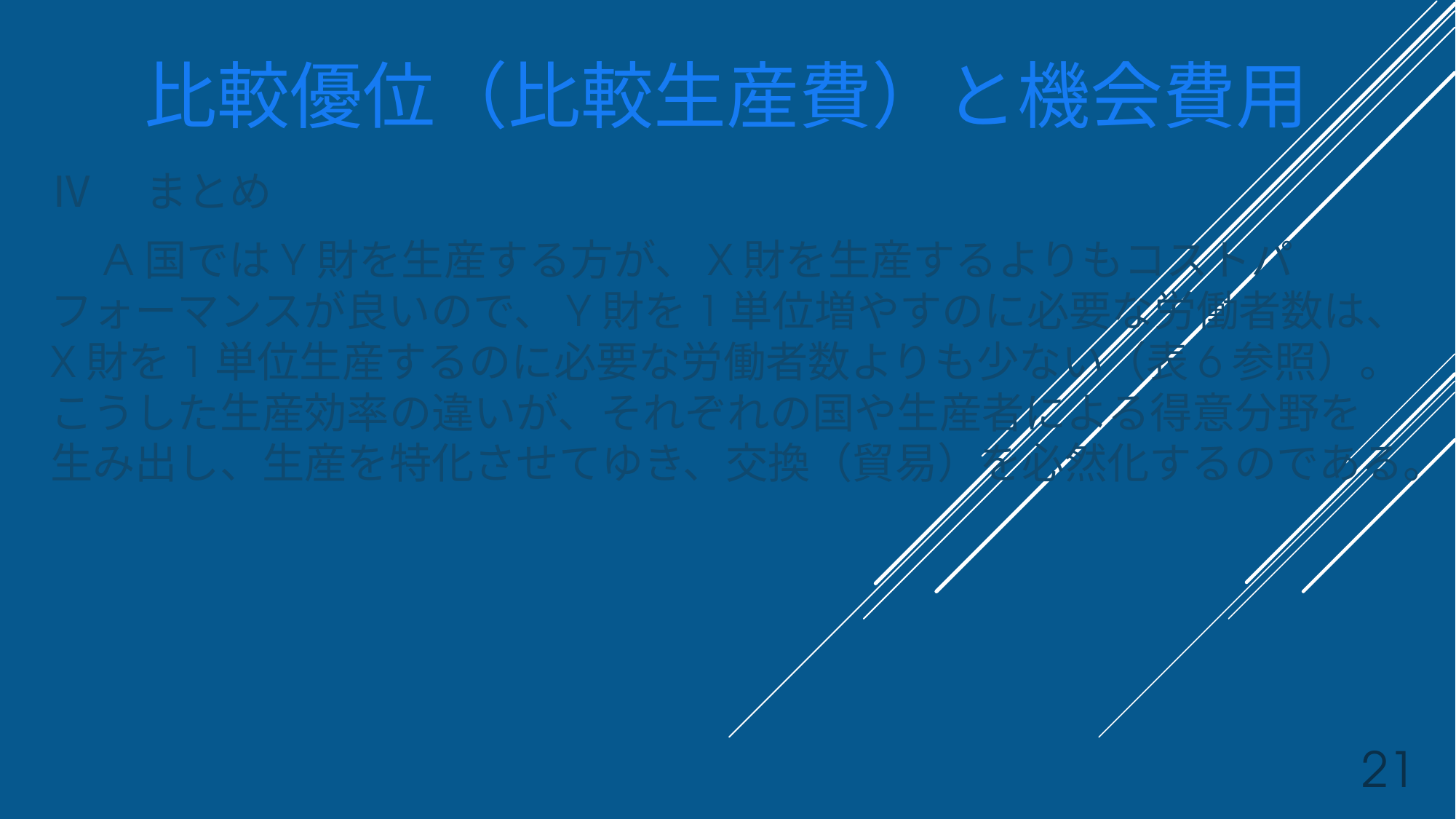

# 比較優位（比較生産費）と機会費用
Ⅳ　まとめ
　A国ではY財を生産する方が、X財を生産するよりもコストパフォーマンスが良いので、Y財を1単位増やすのに必要な労働者数は、X財を1単位生産するのに必要な労働者数よりも少ない（表6参照）。こうした生産効率の違いが、それぞれの国や生産者による得意分野を生み出し、生産を特化させてゆき、交換（貿易）を必然化するのである。
21